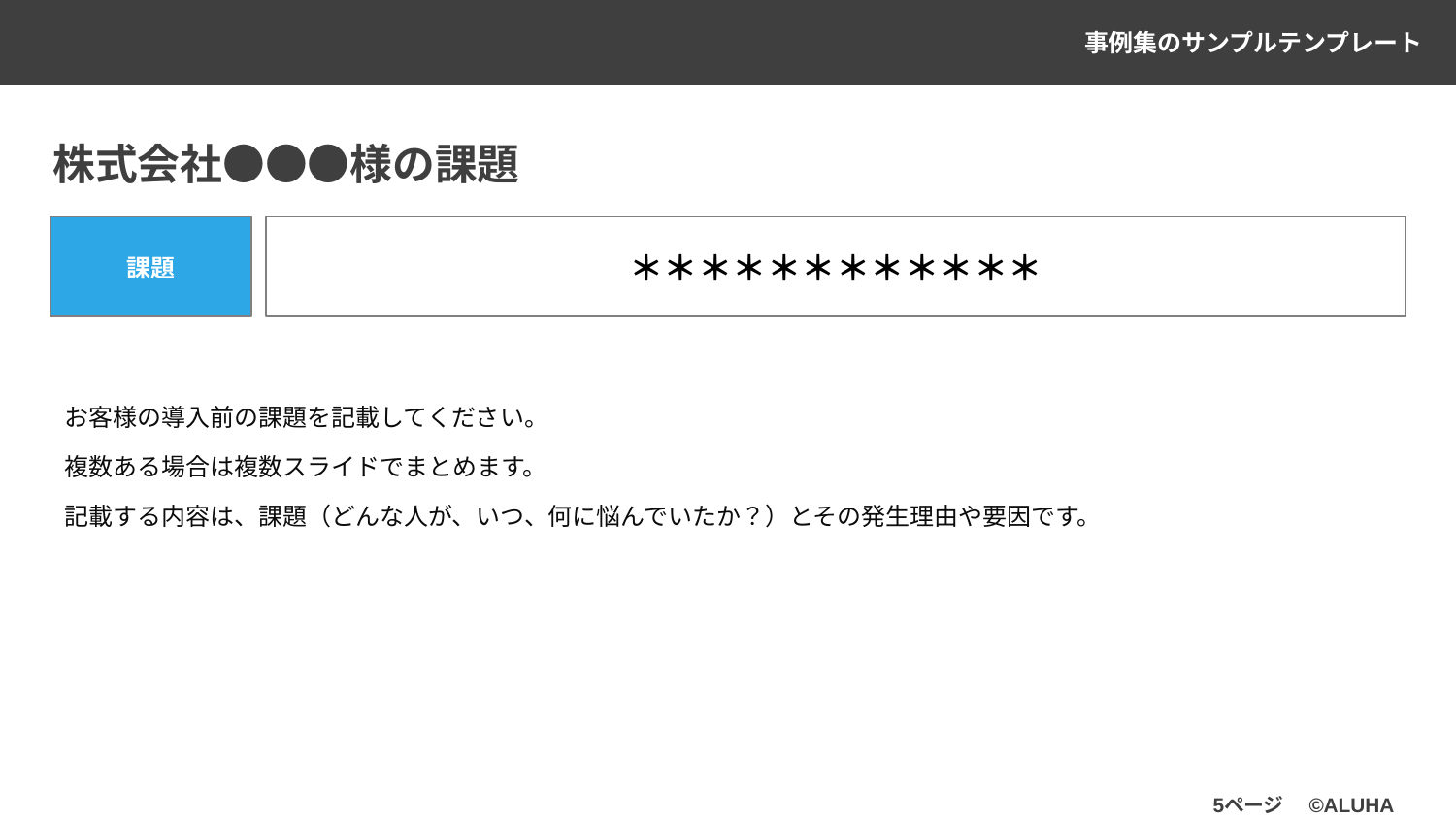

# 株式会社●●●様の課題
課題
＊＊＊＊＊＊＊＊＊＊＊＊
お客様の導入前の課題を記載してください。
複数ある場合は複数スライドでまとめます。
記載する内容は、課題（どんな人が、いつ、何に悩んでいたか？）とその発生理由や要因です。